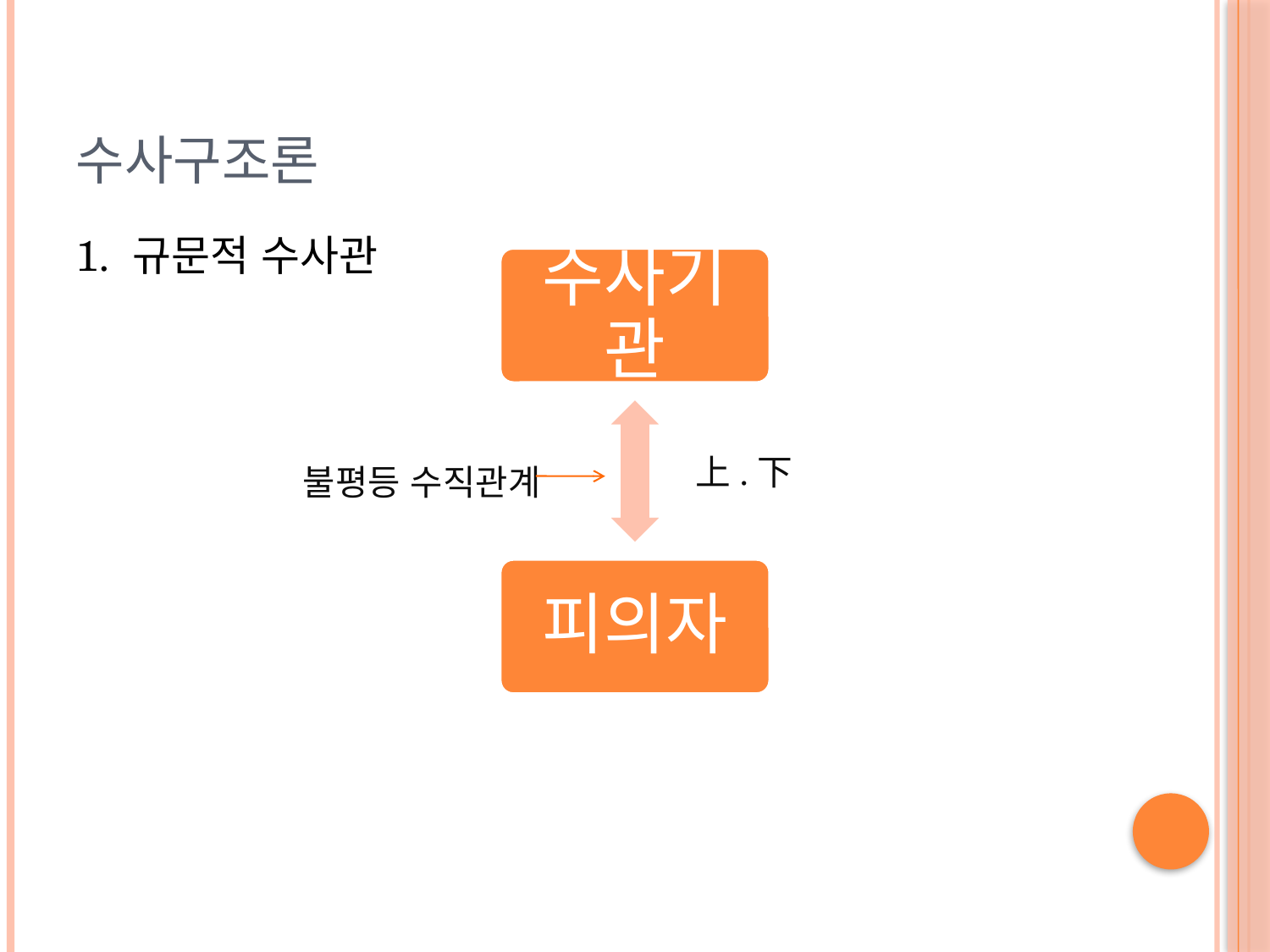

# 수사구조론
1. 규문적 수사관

수사기관

피의자

上.下
불평등 수직관계